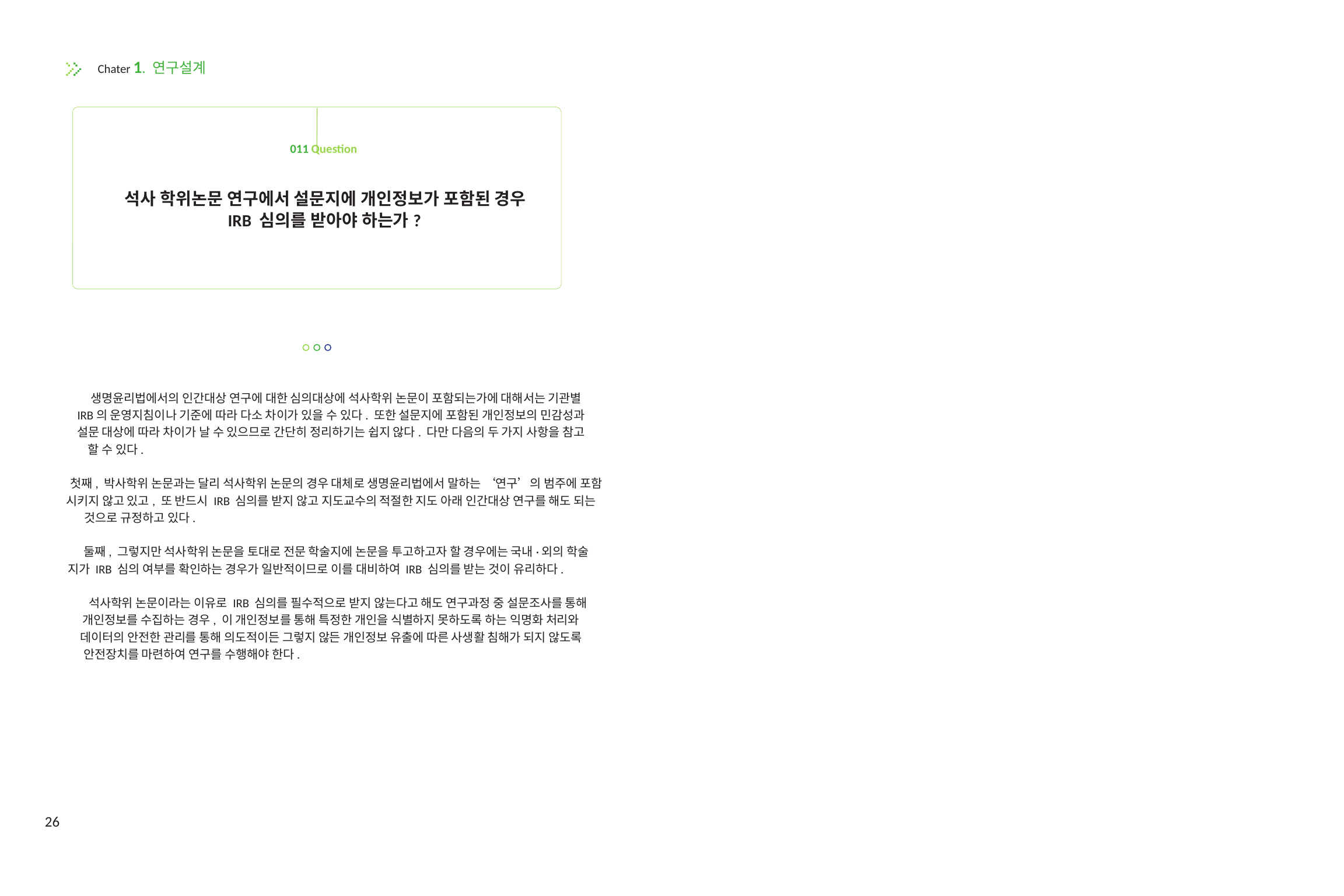

Chater 1. 연구설계

011 Question

석사 학위논문 연구에서 설문지에 개인정보가 포함된 경우
IRB 심의를 받아야 하는가?

생명윤리법에서의 인간대상 연구에 대한 심의대상에 석사학위 논문이 포함되는가에 대해서는 기관별
IRB의 운영지침이나 기준에 따라 다소 차이가 있을 수 있다. 또한 설문지에 포함된 개인정보의 민감성과
설문 대상에 따라 차이가 날 수 있으므로 간단히 정리하기는 쉽지 않다. 다만 다음의 두 가지 사항을 참고
할 수 있다.
첫째, 박사학위 논문과는 달리 석사학위 논문의 경우 대체로 생명윤리법에서 말하는 ‘연구’의 범주에 포함
시키지 않고 있고, 또 반드시 IRB 심의를 받지 않고 지도교수의 적절한 지도 아래 인간대상 연구를 해도 되는
것으로 규정하고 있다.
둘째, 그렇지만 석사학위 논문을 토대로 전문 학술지에 논문을 투고하고자 할 경우에는 국내·외의 학술
지가 IRB 심의 여부를 확인하는 경우가 일반적이므로 이를 대비하여 IRB 심의를 받는 것이 유리하다.
석사학위 논문이라는 이유로 IRB 심의를 필수적으로 받지 않는다고 해도 연구과정 중 설문조사를 통해
개인정보를 수집하는 경우, 이 개인정보를 통해 특정한 개인을 식별하지 못하도록 하는 익명화 처리와
데이터의 안전한 관리를 통해 의도적이든 그렇지 않든 개인정보 유출에 따른 사생활 침해가 되지 않도록
안전장치를 마련하여 연구를 수행해야 한다.
26